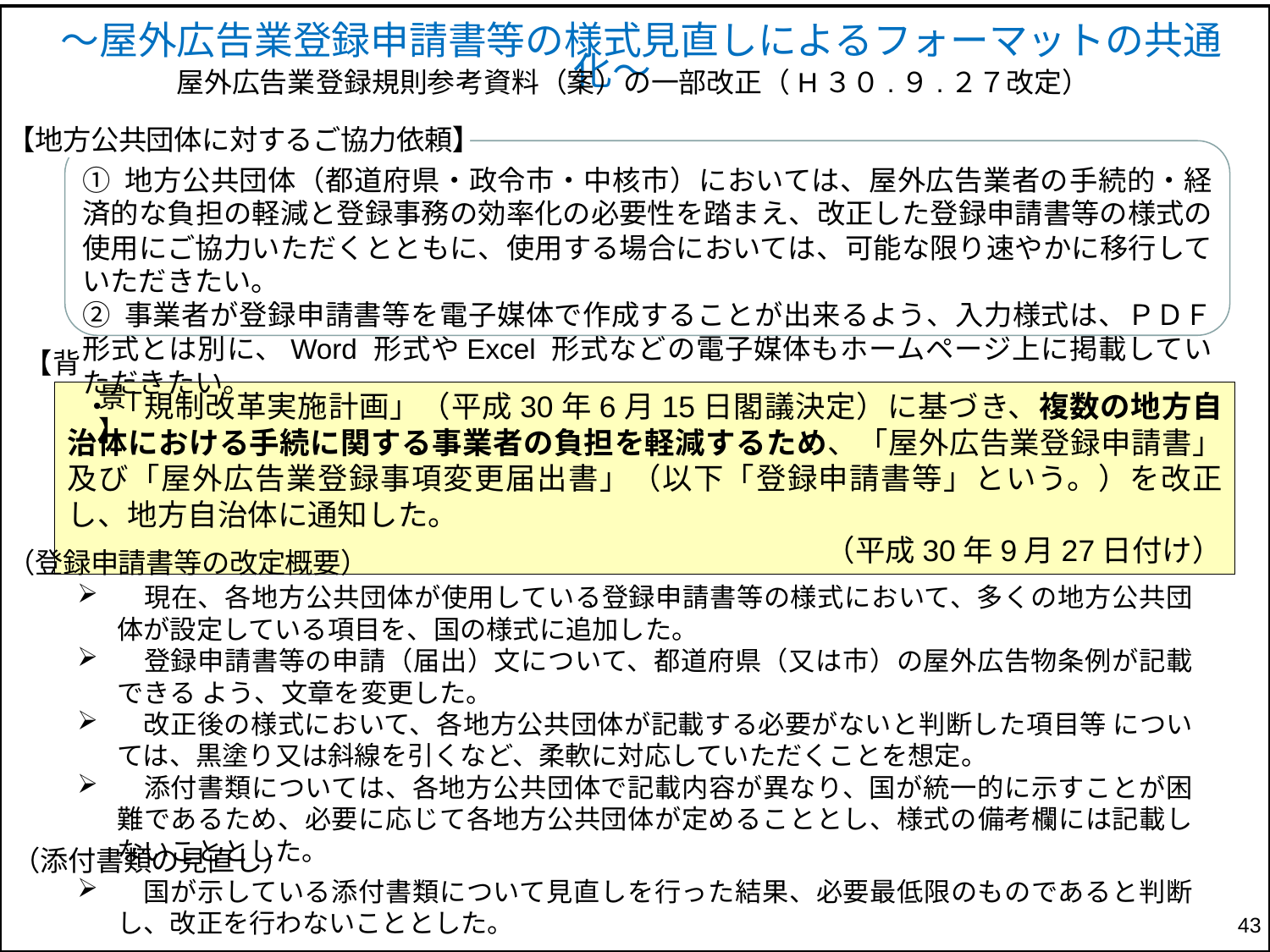

～屋外広告業登録申請書等の様式見直しによるフォーマットの共通化～
屋外広告業登録規則参考資料（案）の一部改正（H３０.９.２７改定）
【地方公共団体に対するご協力依頼】

① 地方公共団体（都道府県・政令市・中核市）においては、屋外広告業者の手続的・経済的な負担の軽減と登録事務の効率化の必要性を踏まえ、改正した登録申請書等の様式の使用にご協力いただくとともに、使用する場合においては、可能な限り速やかに移行していただきたい。
② 事業者が登録申請書等を電子媒体で作成することが出来るよう、入力様式は、ＰＤＦ形式とは別に、Word 形式やExcel 形式などの電子媒体もホームページ上に掲載していただきたい。
【背　景】
 ・「規制改革実施計画」（平成30年6月15日閣議決定）に基づき、複数の地方自治体における手続に関する事業者の負担を軽減するため、「屋外広告業登録申請書」及び「屋外広告業登録事項変更届出書」（以下「登録申請書等」という。）を改正し、地方自治体に通知した。
（平成30年9月27日付け）
（登録申請書等の改定概要）
　現在、各地方公共団体が使用している登録申請書等の様式において、多くの地方公共団体が設定している項目を、国の様式に追加した。
　登録申請書等の申請（届出）文について、都道府県（又は市）の屋外広告物条例が記載できる よう、文章を変更した。
　改正後の様式において、各地方公共団体が記載する必要がないと判断した項目等 については、黒塗り又は斜線を引くなど、柔軟に対応していただくことを想定。
　添付書類については、各地方公共団体で記載内容が異なり、国が統一的に示すことが困難であるため、必要に応じて各地方公共団体が定めることとし、様式の備考欄には記載しないこととした。
（添付書類の見直し）
　国が示している添付書類について見直しを行った結果、必要最低限のものであると判断し、改正を行わないこととした。
43